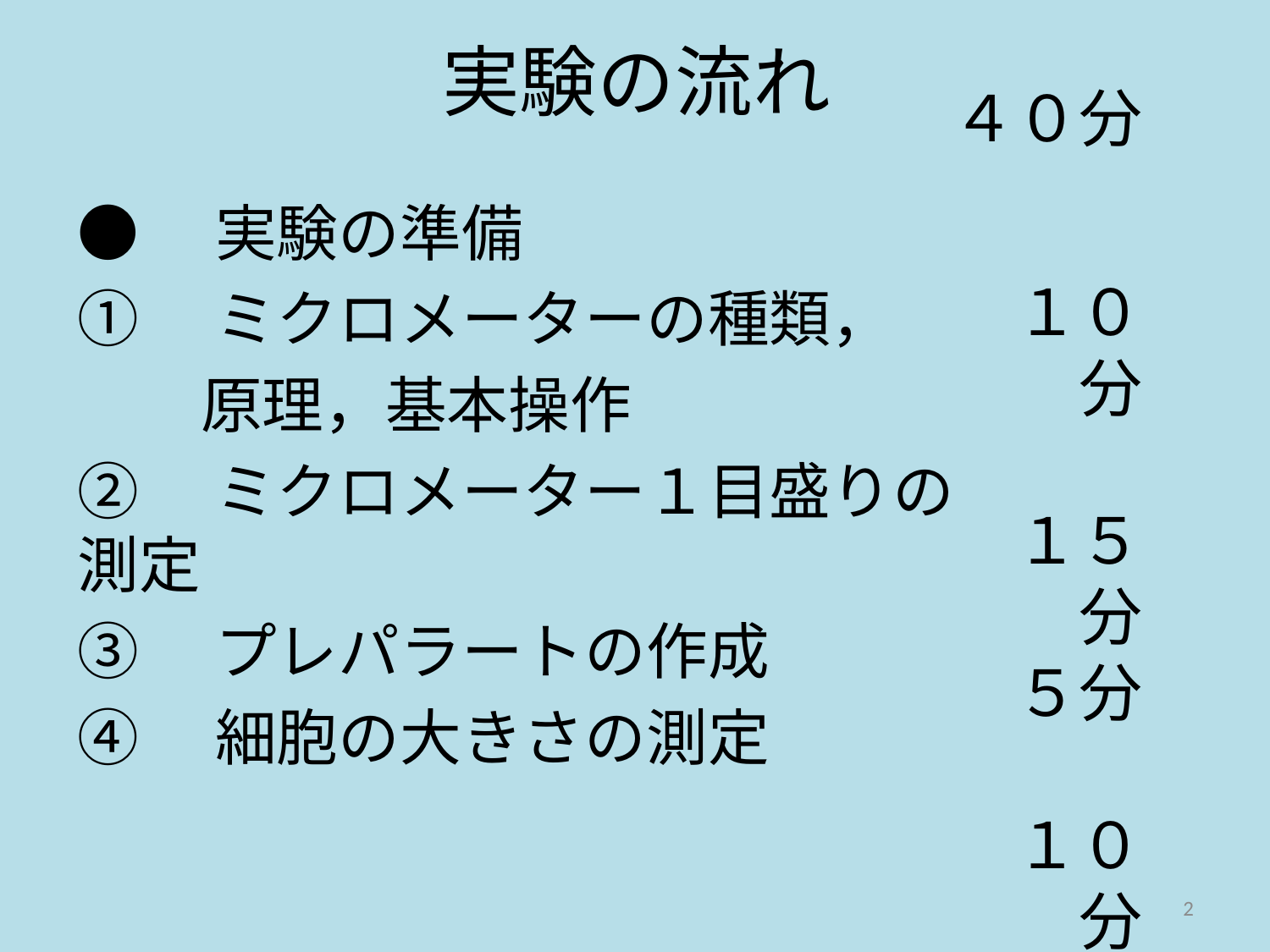

# 実験の流れ
４０分
●　実験の準備
①　ミクロメーターの種類，
　　原理，基本操作
②　ミクロメーター１目盛りの測定
③　プレパラートの作成
④　細胞の大きさの測定
１０分

１５分
５分

１０分
2